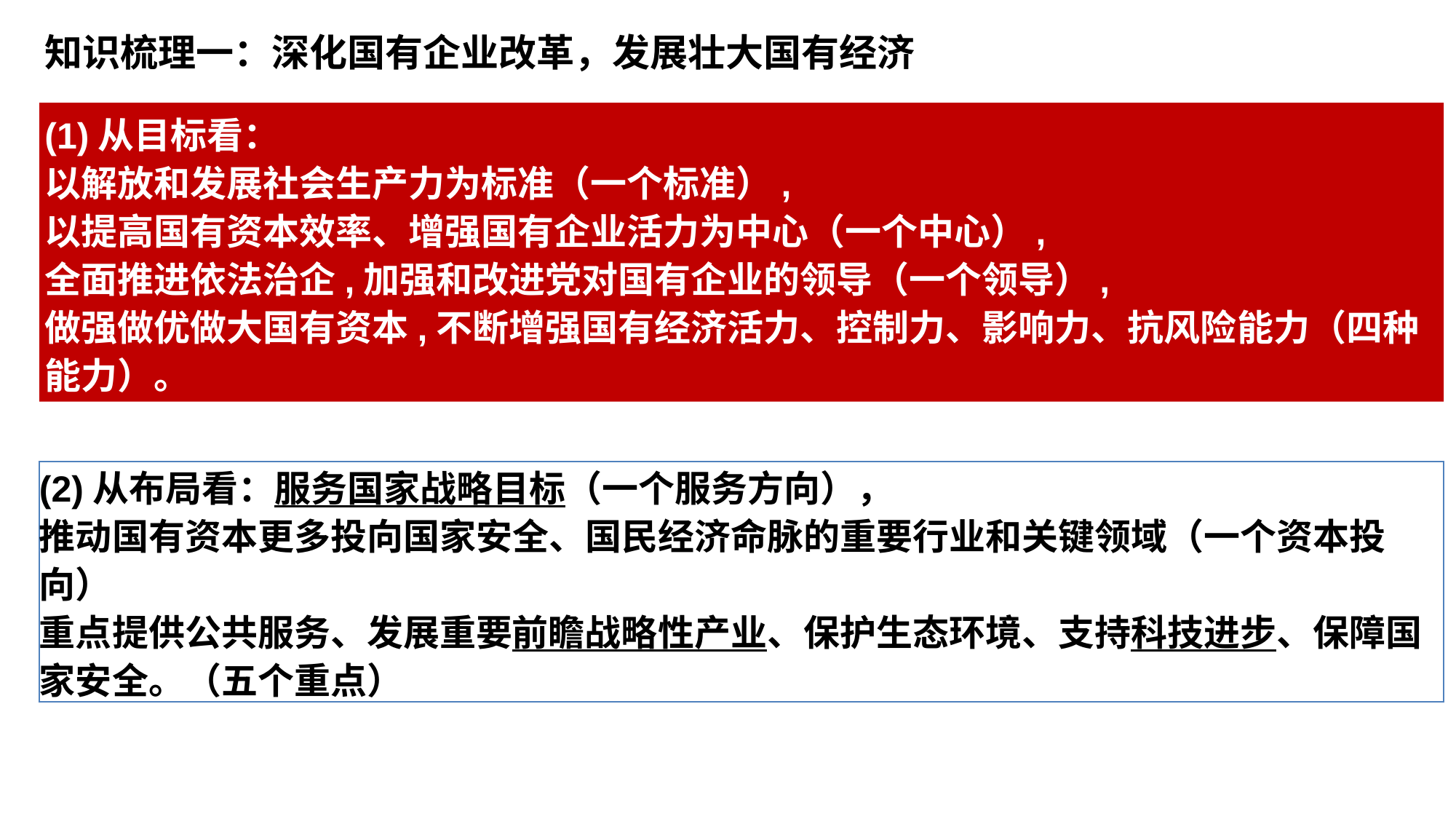

知识梳理一：深化国有企业改革，发展壮大国有经济
(1)从目标看：
以解放和发展社会生产力为标准（一个标准）,
以提高国有资本效率、增强国有企业活力为中心（一个中心）,
全面推进依法治企,加强和改进党对国有企业的领导（一个领导）,
做强做优做大国有资本,不断增强国有经济活力、控制力、影响力、抗风险能力（四种能力）。
(2)从布局看：服务国家战略目标（一个服务方向），
推动国有资本更多投向国家安全、国民经济命脉的重要行业和关键领域（一个资本投向）
重点提供公共服务、发展重要前瞻战略性产业、保护生态环境、支持科技进步、保障国家安全。（五个重点）